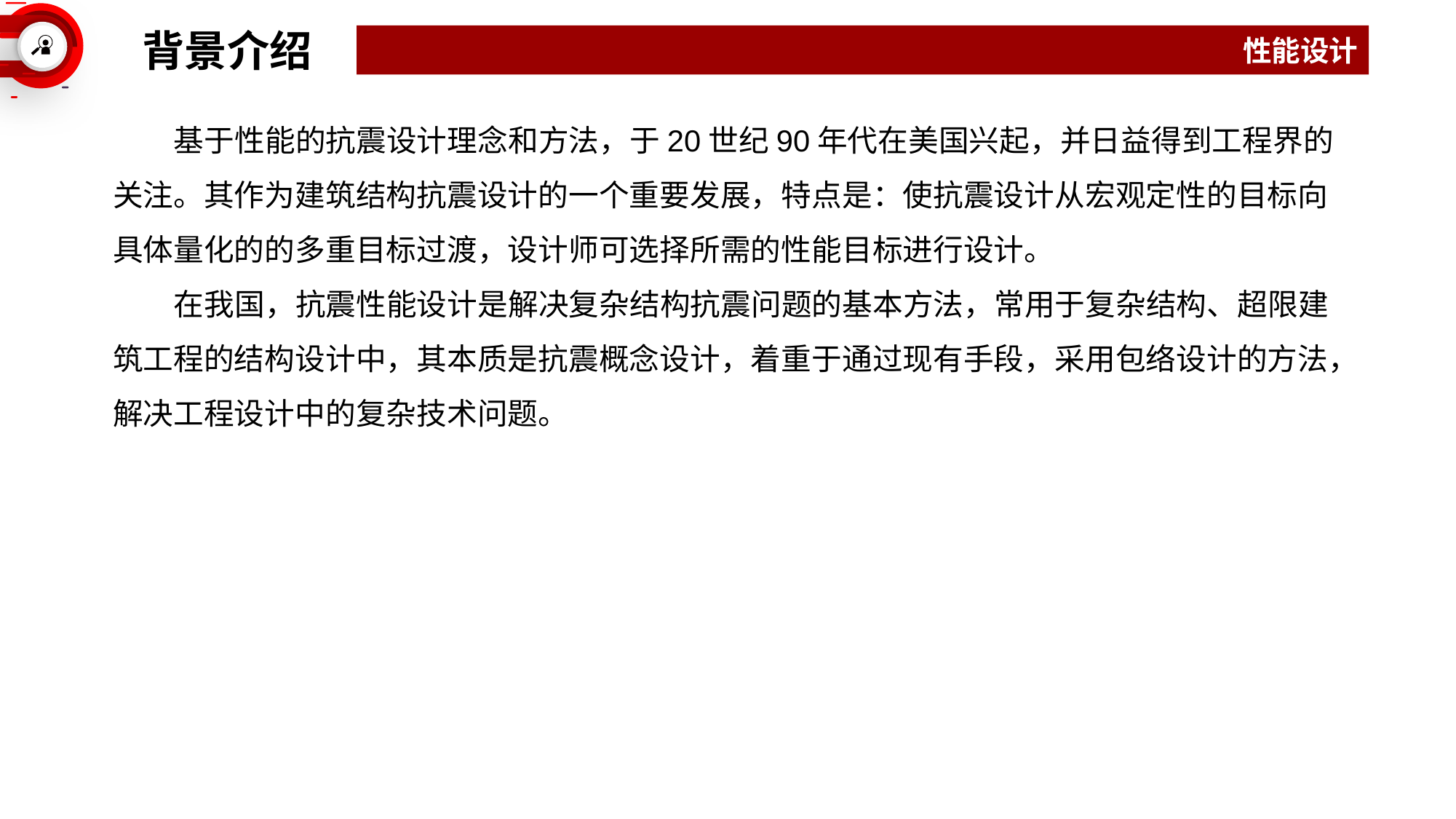

背景介绍
性能设计

        基于性能的抗震设计理念和方法，于20世纪90年代在美国兴起，并日益得到工程界的关注。其作为建筑结构抗震设计的一个重要发展，特点是：使抗震设计从宏观定性的目标向具体量化的的多重目标过渡，设计师可选择所需的性能目标进行设计。
        在我国，抗震性能设计是解决复杂结构抗震问题的基本方法，常用于复杂结构、超限建筑工程的结构设计中，其本质是抗震概念设计，着重于通过现有手段，采用包络设计的方法，解决工程设计中的复杂技术问题。